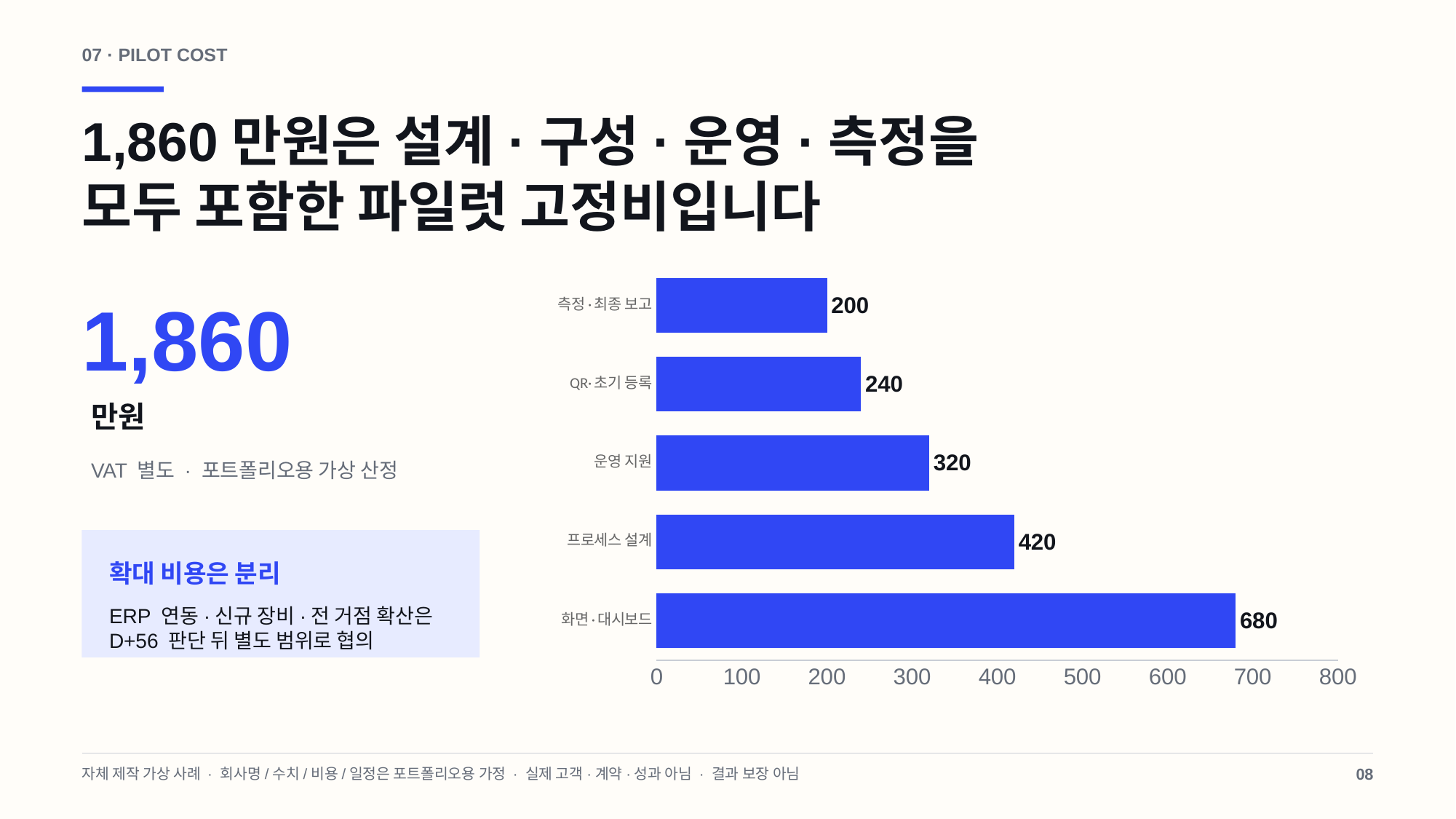

07 · PILOT COST

1,860만원은 설계·구성·운영·측정을
모두 포함한 파일럿 고정비입니다

### Chart

| Category |  |
|---|---|
| 화면·대시보드 | 680.0 |
| 프로세스 설계 | 420.0 |
| 운영 지원 | 320.0 |
| QR·초기 등록 | 240.0 |
| 측정·최종 보고 | 200.0 |
1,860
만원
VAT 별도 · 포트폴리오용 가상 산정

확대 비용은 분리
ERP 연동·신규 장비·전 거점 확산은
D+56 판단 뒤 별도 범위로 협의
자체 제작 가상 사례 · 회사명/수치/비용/일정은 포트폴리오용 가정 · 실제 고객·계약·성과 아님 · 결과 보장 아님
08